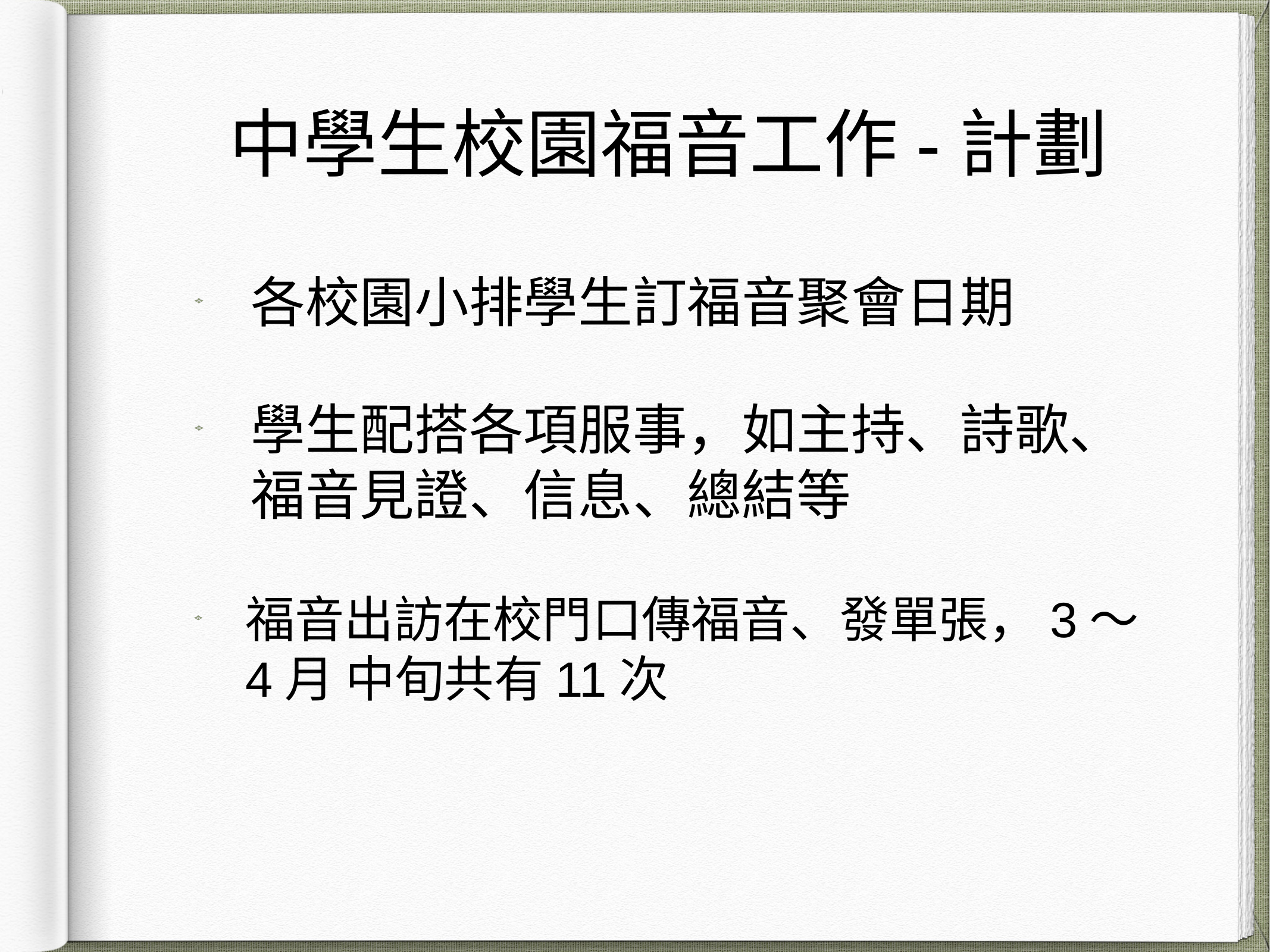

# 中學生校園福音工作-計劃
各校園小排學生訂福音聚會日期
學生配搭各項服事，如主持、詩歌、福音見證、信息、總結等
福音出訪在校門口傳福音、發單張，3～4月 中旬共有11次